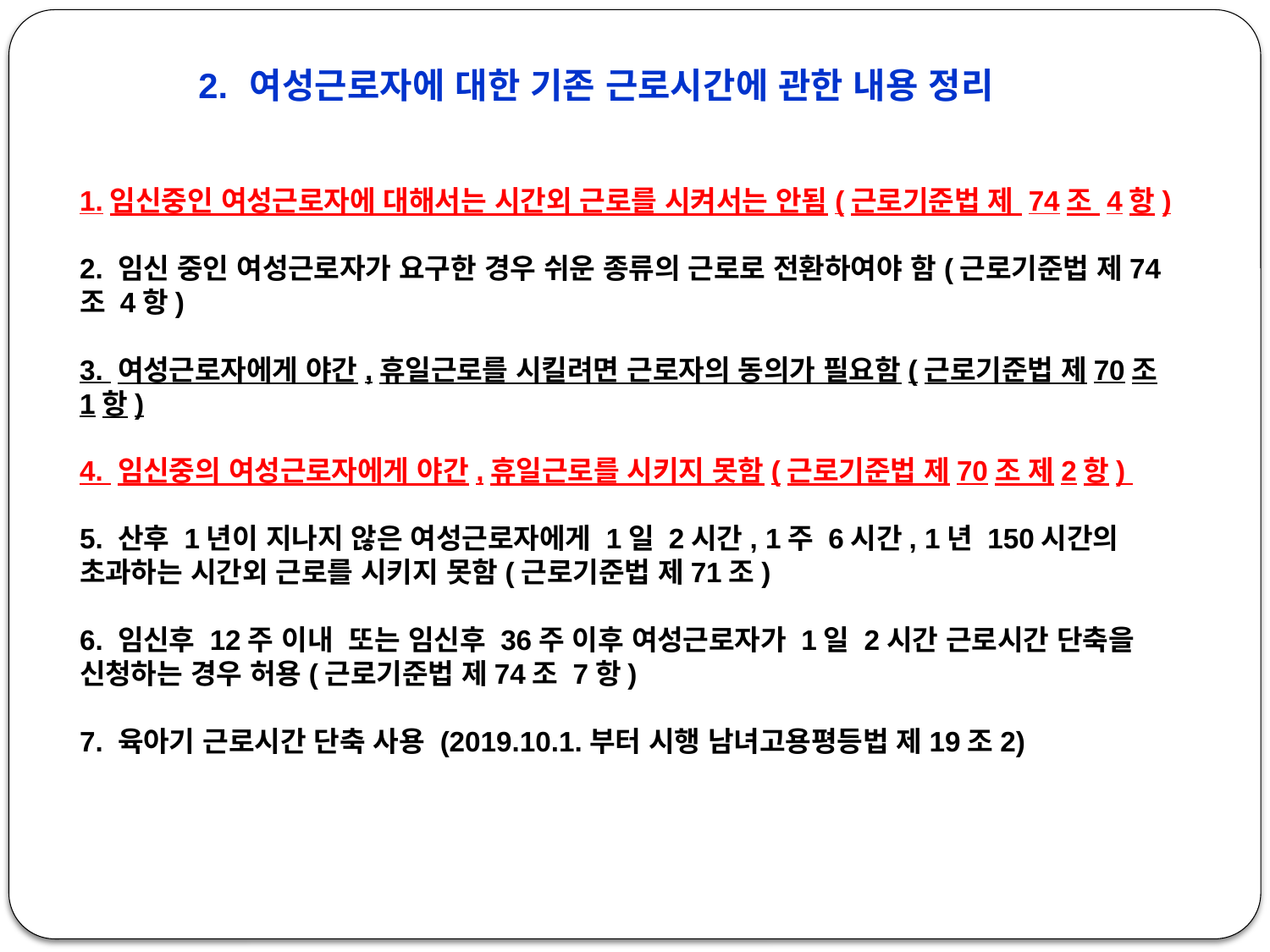

2. 여성근로자에 대한 기존 근로시간에 관한 내용 정리

1.임신중인 여성근로자에 대해서는 시간외 근로를 시켜서는 안됨(근로기준법 제 74조 4항)

2. 임신 중인 여성근로자가 요구한 경우 쉬운 종류의 근로로 전환하여야 함(근로기준법 제74조 4항)

3. 여성근로자에게 야간,휴일근로를 시킬려면 근로자의 동의가 필요함(근로기준법 제70조 1항)

4. 임신중의 여성근로자에게 야간,휴일근로를 시키지 못함(근로기준법 제70조 제2항)

5. 산후 1년이 지나지 않은 여성근로자에게 1일 2시간, 1주 6시간, 1년 150시간의 초과하는 시간외 근로를 시키지 못함(근로기준법 제71조)

6. 임신후 12주 이내  또는 임신후 36주 이후 여성근로자가 1일 2시간 근로시간 단축을 신청하는 경우 허용(근로기준법 제74조 7항)

7. 육아기 근로시간 단축 사용 (2019.10.1.부터 시행 남녀고용평등법 제19조2)